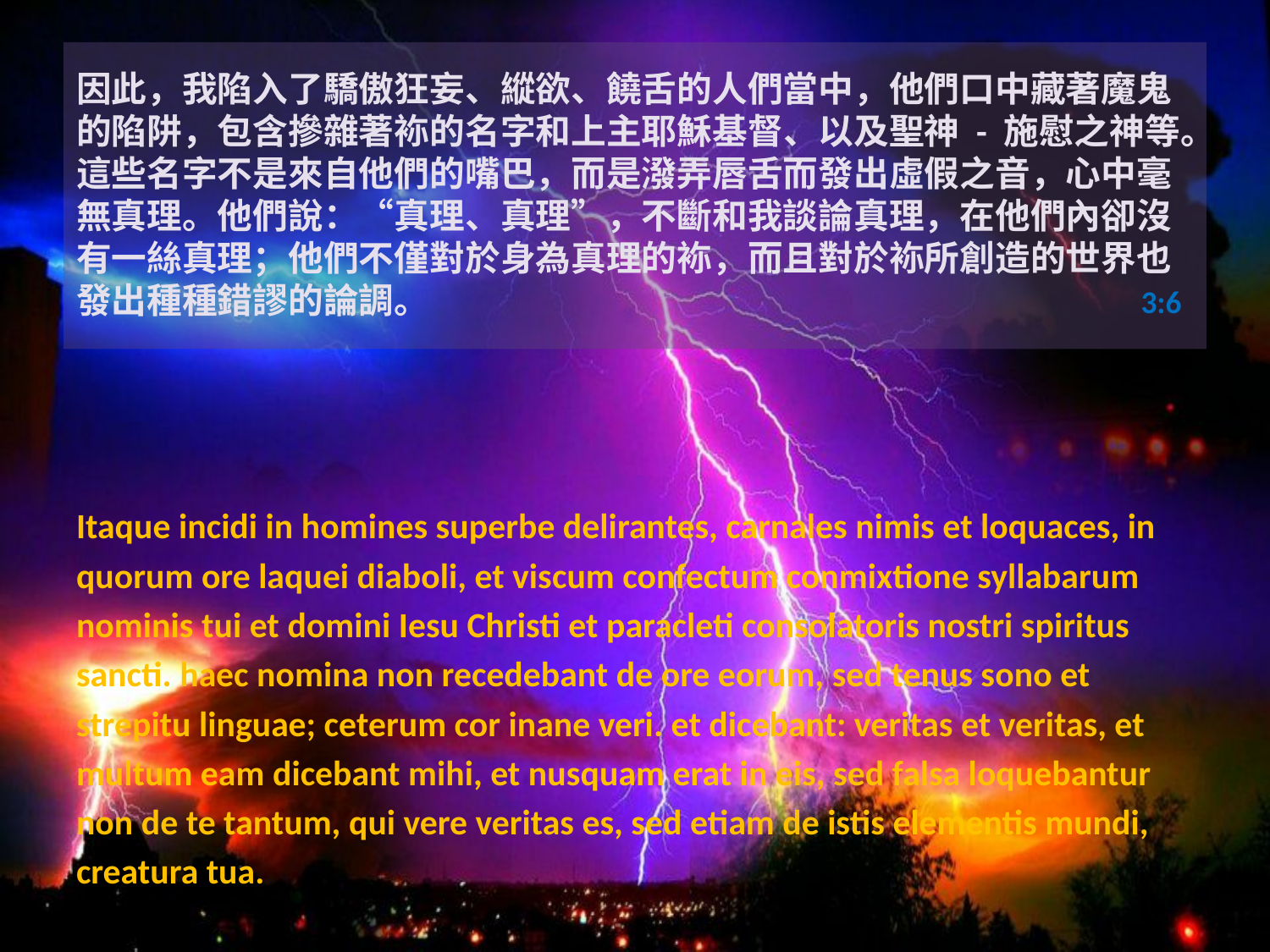

# 因此，我陷入了驕傲狂妄、縱欲、饒舌的人們當中，他們口中藏著魔鬼的陷阱，包含摻雜著袮的名字和上主耶穌基督、以及聖神 - 施慰之神等。這些名字不是來自他們的嘴巴，而是潑弄唇舌而發出虛假之音，心中毫無真理。他們說：“真理、真理”，不斷和我談論真理，在他們內卻沒有一絲真理；他們不僅對於身為真理的袮，而且對於袮所創造的世界也發出種種錯謬的論調。						     3:6

Itaque incidi in homines superbe delirantes, carnales nimis et loquaces, in
quorum ore laquei diaboli, et viscum confectum conmixtione syllabarum
nominis tui et domini Iesu Christi et paracleti consolatoris nostri spiritus
sancti. haec nomina non recedebant de ore eorum, sed tenus sono et
strepitu linguae; ceterum cor inane veri. et dicebant: veritas et veritas, et
multum eam dicebant mihi, et nusquam erat in eis, sed falsa loquebantur
non de te tantum, qui vere veritas es, sed etiam de istis elementis mundi,
creatura tua.